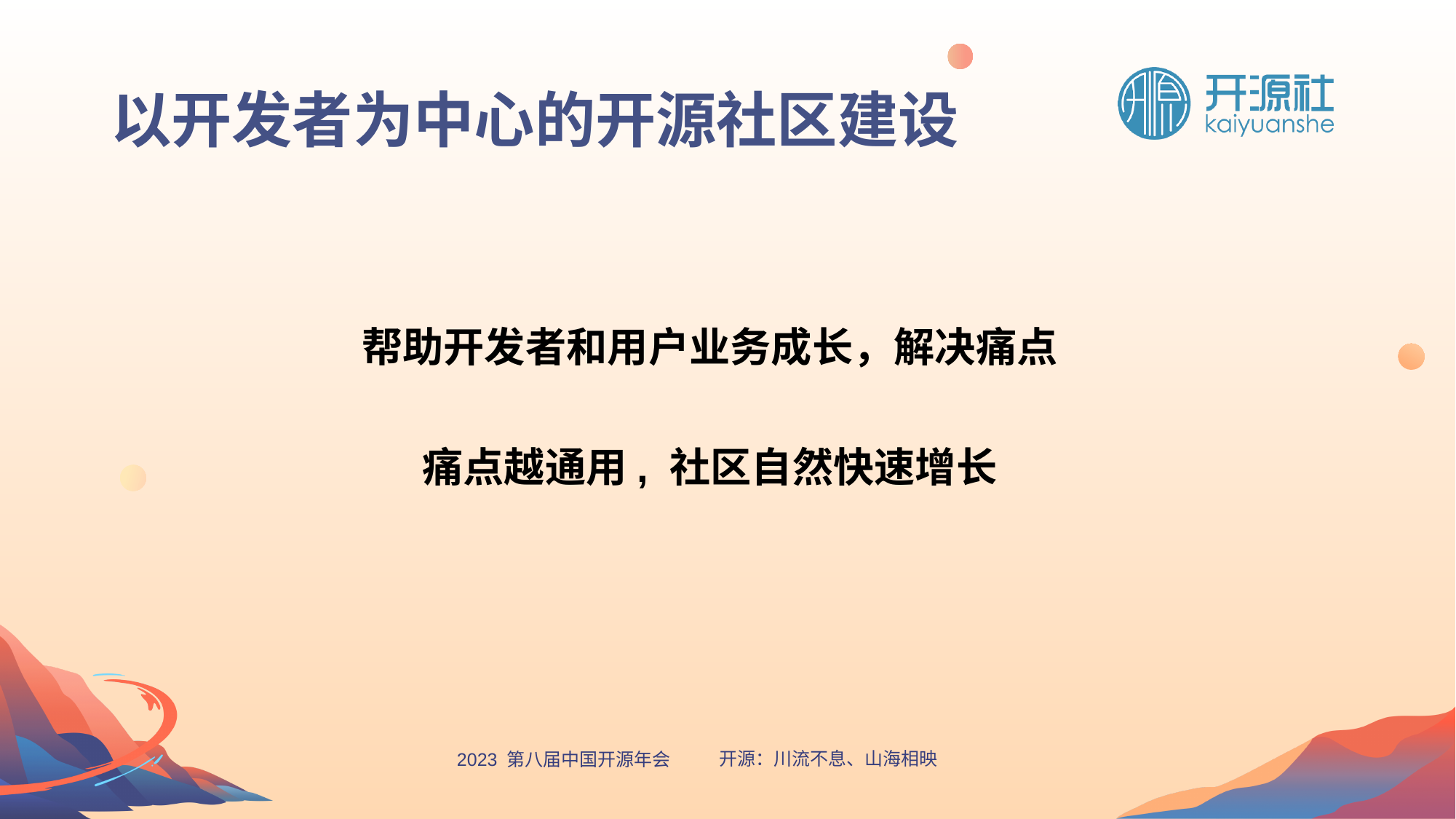

# 以开发者为中心的开源社区建设
帮助开发者和用户业务成长，解决痛点
痛点越通用, 社区自然快速增长